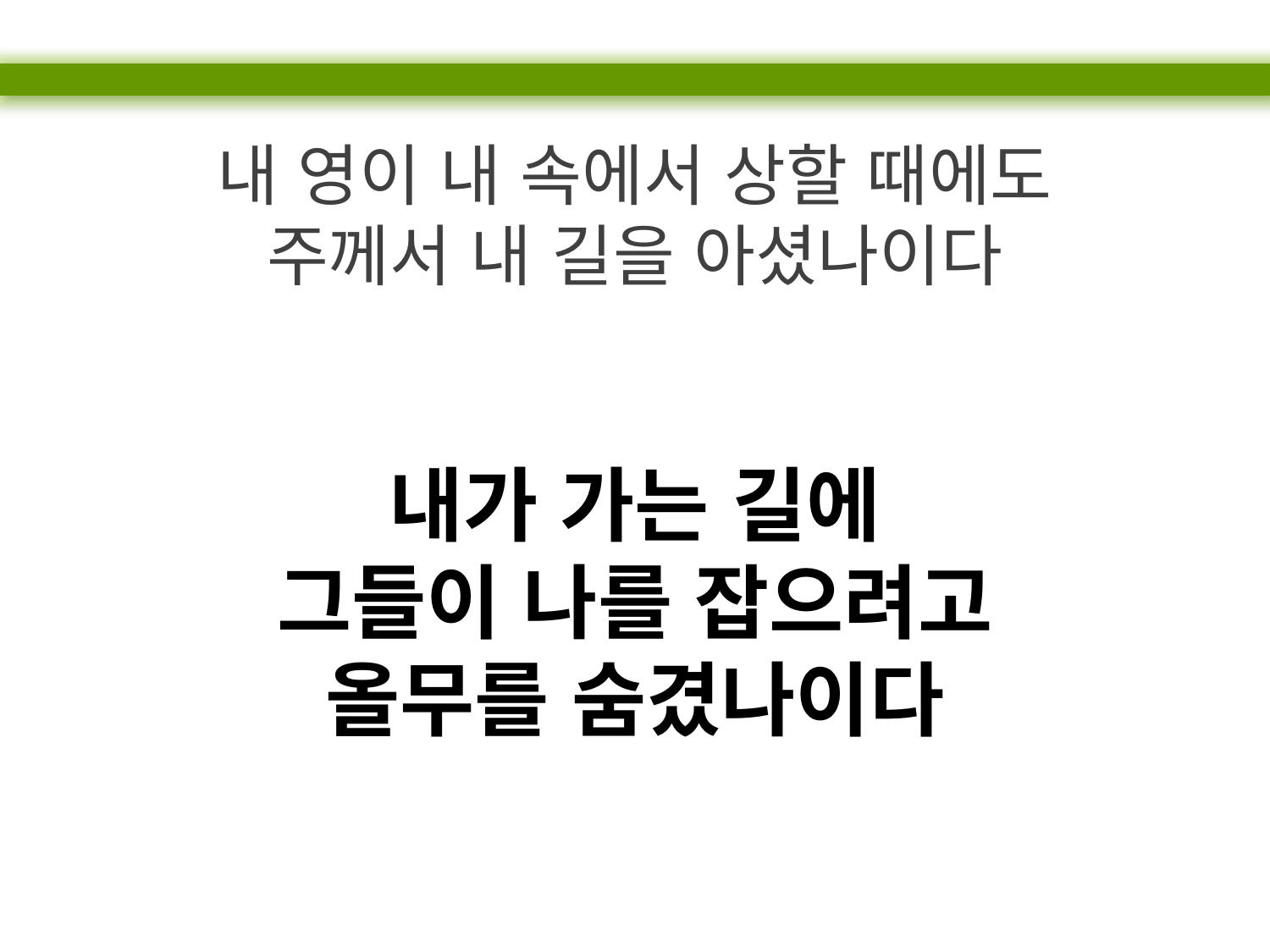

내 영이 내 속에서 상할 때에도
주께서 내 길을 아셨나이다
내가 가는 길에
그들이 나를 잡으려고
올무를 숨겼나이다